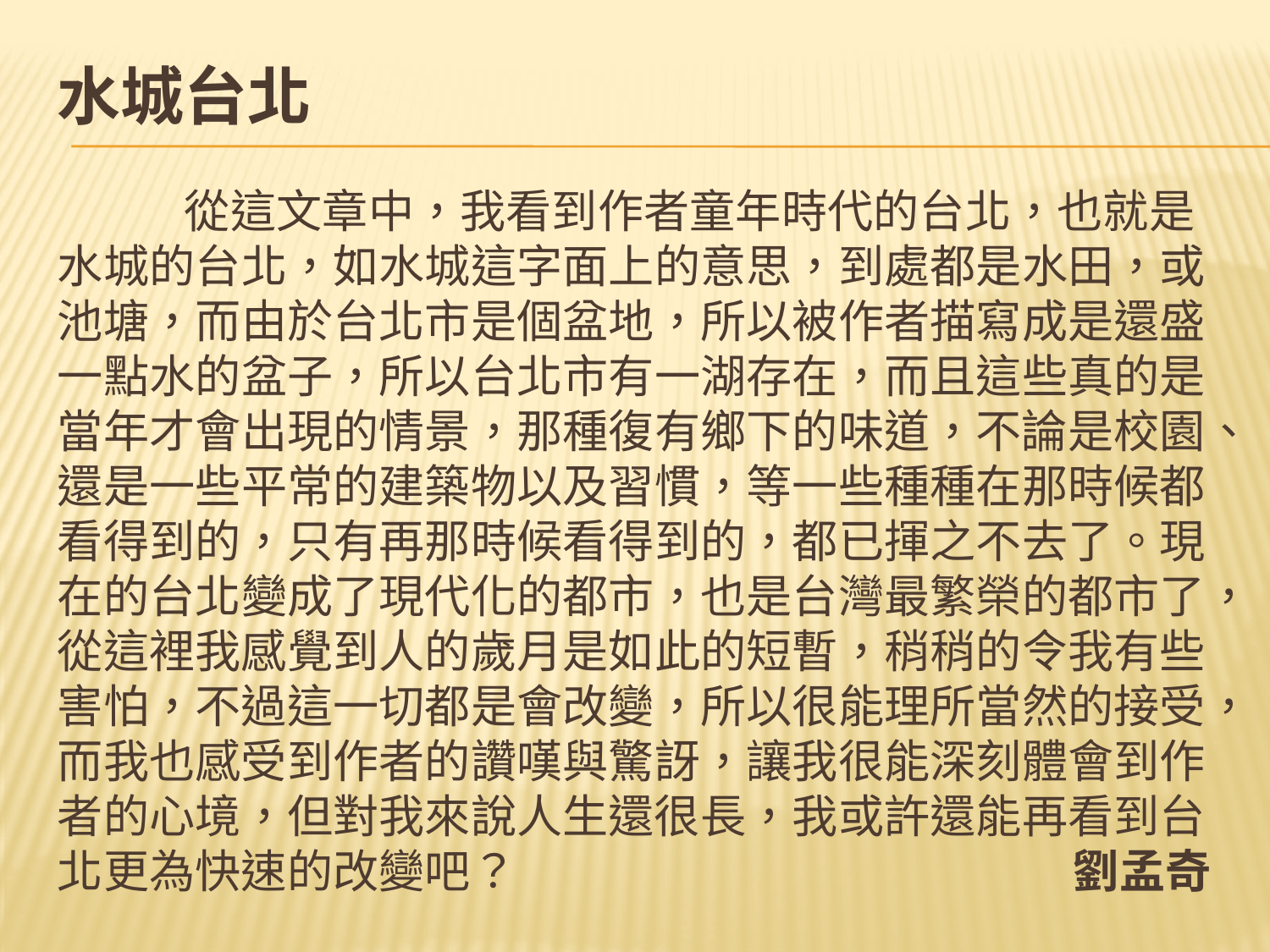

# 水城台北
	從這文章中，我看到作者童年時代的台北，也就是水城的台北，如水城這字面上的意思，到處都是水田，或池塘，而由於台北市是個盆地，所以被作者描寫成是還盛一點水的盆子，所以台北市有一湖存在，而且這些真的是當年才會出現的情景，那種復有鄉下的味道，不論是校園、還是一些平常的建築物以及習慣，等一些種種在那時候都看得到的，只有再那時候看得到的，都已揮之不去了。現在的台北變成了現代化的都市，也是台灣最繁榮的都市了，從這裡我感覺到人的歲月是如此的短暫，稍稍的令我有些害怕，不過這一切都是會改變，所以很能理所當然的接受，而我也感受到作者的讚嘆與驚訝，讓我很能深刻體會到作者的心境，但對我來說人生還很長，我或許還能再看到台北更為快速的改變吧？					劉孟奇